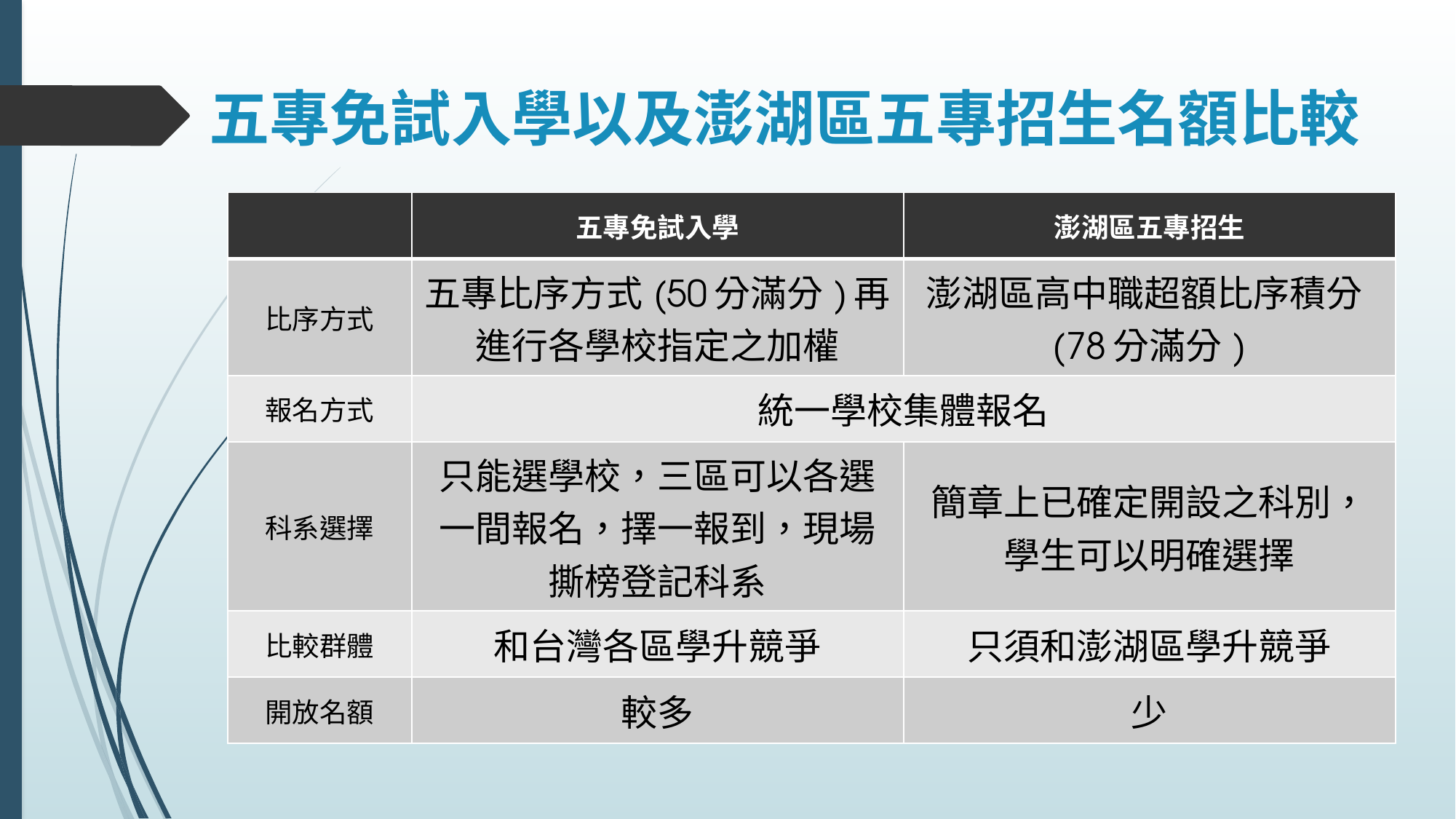

# 五專免試入學以及澎湖區五專招生名額比較
|  | 五專免試入學 | 澎湖區五專招生 |
| --- | --- | --- |
| 比序方式 | 五專比序方式(50分滿分)再進行各學校指定之加權 | 澎湖區高中職超額比序積分(78分滿分) |
| 報名方式 | 統一學校集體報名 |  |
| 科系選擇 | 只能選學校，三區可以各選一間報名，擇一報到，現場撕榜登記科系 | 簡章上已確定開設之科別，學生可以明確選擇 |
| 比較群體 | 和台灣各區學升競爭 | 只須和澎湖區學升競爭 |
| 開放名額 | 較多 | 少 |